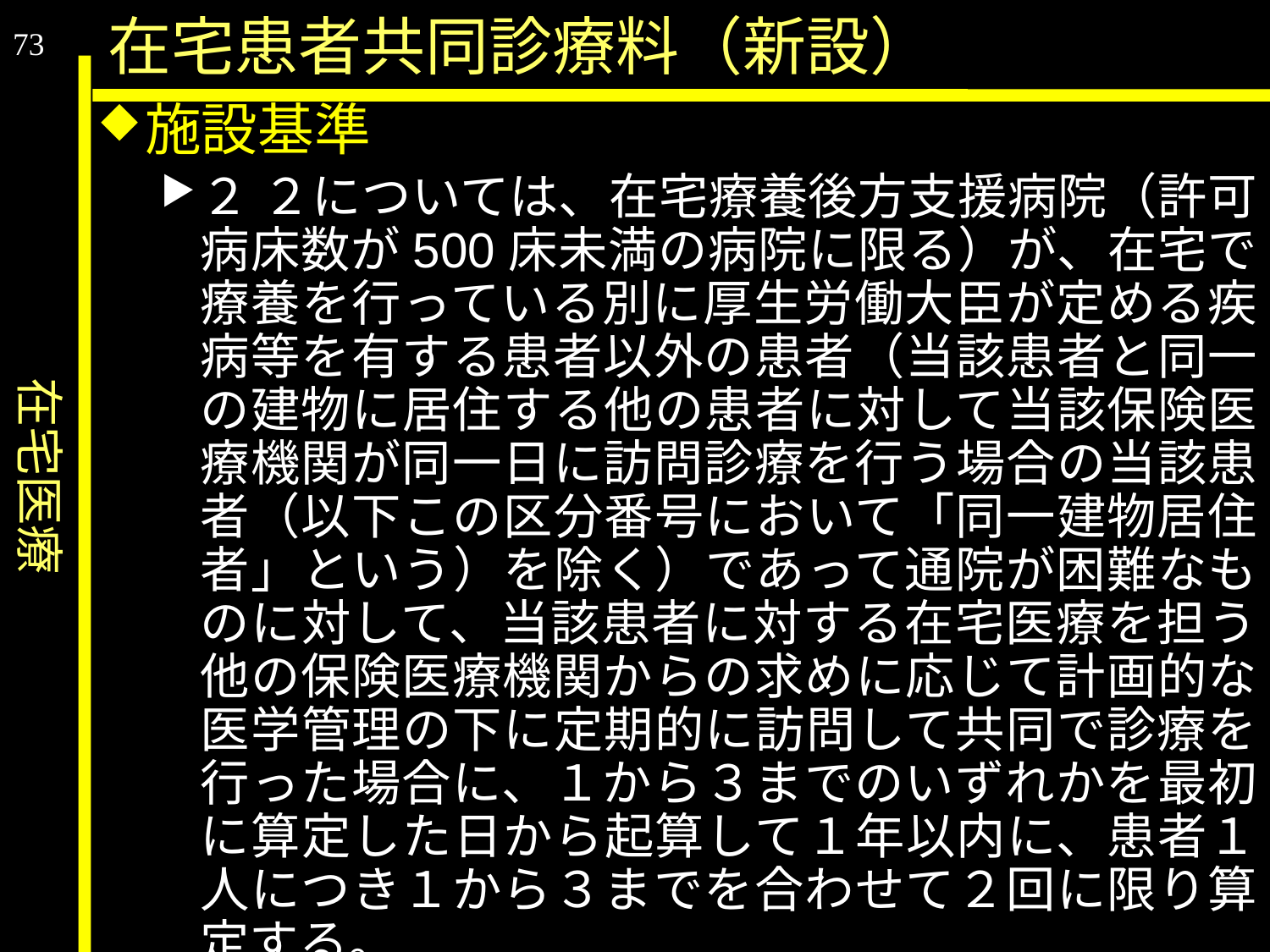

在宅医療
在宅患者共同診療料（新設）
73

施設基準
２ ２については、在宅療養後方支援病院（許可病床数が500床未満の病院に限る）が、在宅で療養を行っている別に厚生労働大臣が定める疾病等を有する患者以外の患者（当該患者と同一の建物に居住する他の患者に対して当該保険医療機関が同一日に訪問診療を行う場合の当該患者（以下この区分番号において「同一建物居住者」という）を除く）であって通院が困難なものに対して、当該患者に対する在宅医療を担う他の保険医療機関からの求めに応じて計画的な医学管理の下に定期的に訪問して共同で診療を行った場合に、１から３までのいずれかを最初に算定した日から起算して１年以内に、患者１人につき１から３までを合わせて２回に限り算定する。